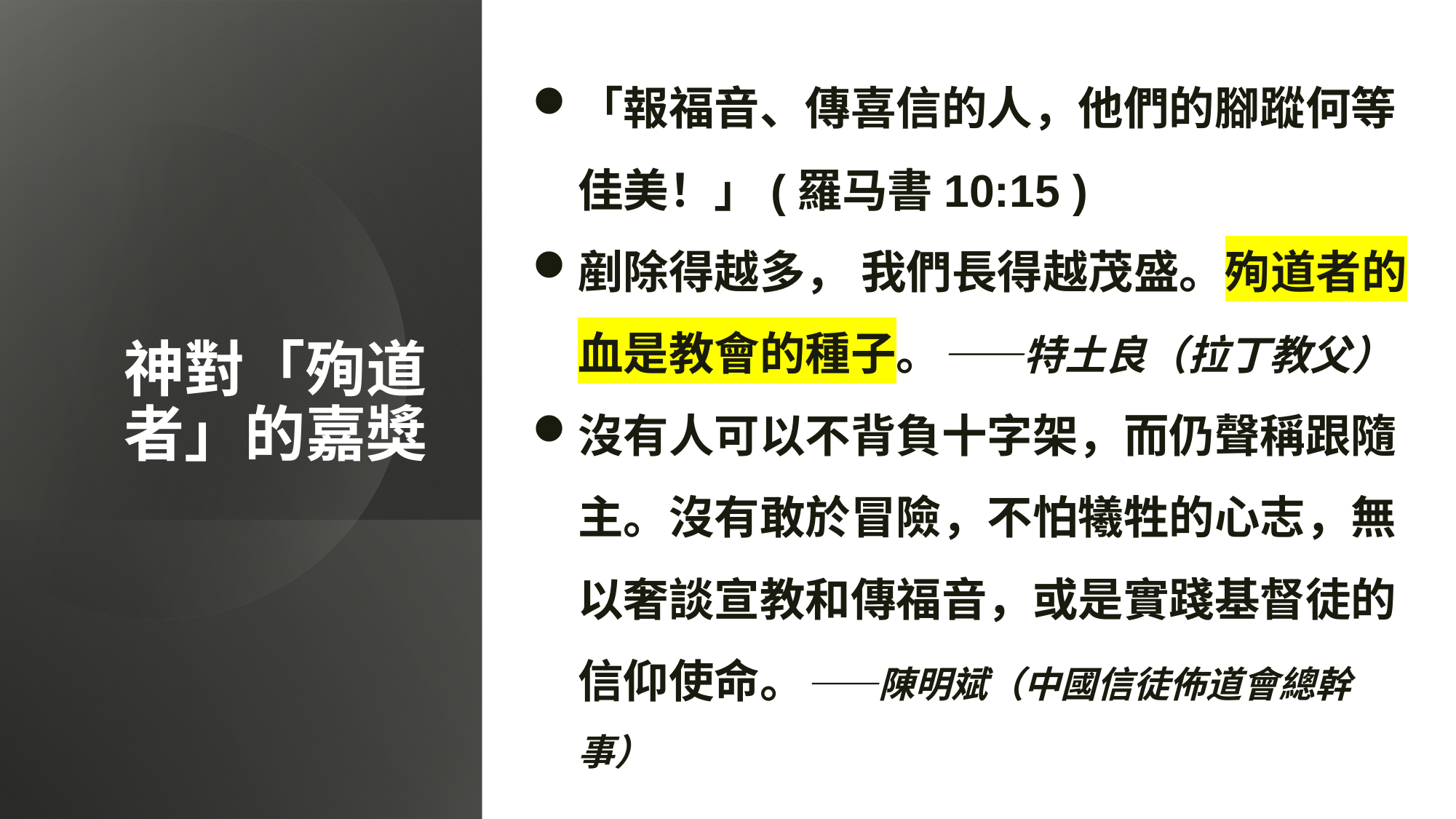

「報福音、傳喜信的人，他們的腳蹤何等佳美！」(羅马書10:15 )
剷除得越多， 我們長得越茂盛。殉道者的血是教會的種子。——特土良（拉丁教父）
沒有人可以不背負十字架，而仍聲稱跟隨主。沒有敢於冒險，不怕犧牲的心志，無以奢談宣教和傳福音，或是實踐基督徒的信仰使命。——陳明斌（中國信徒佈道會總幹事）
# 神對「殉道者」的嘉獎